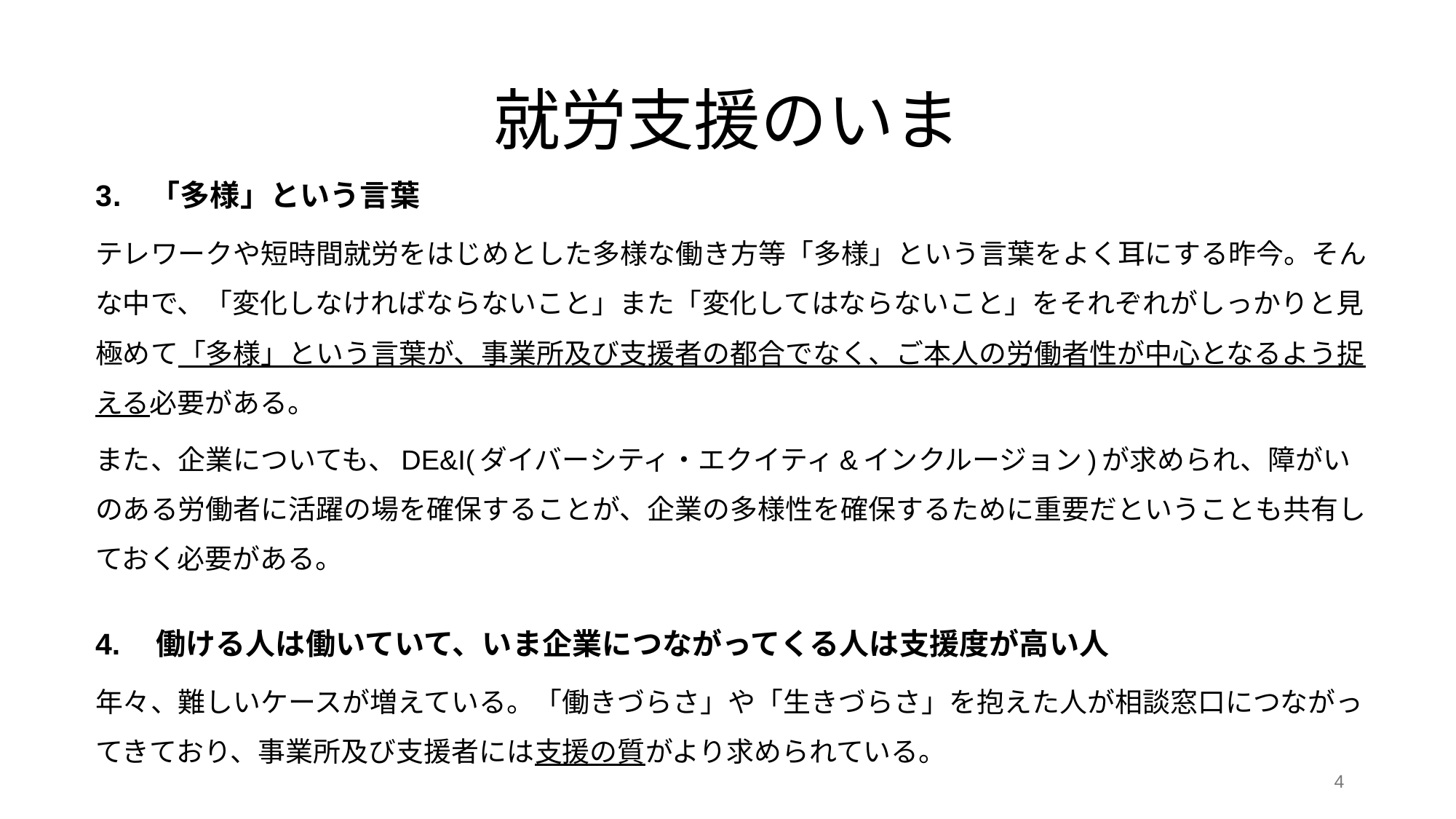

# 就労支援のいま
「多様」という言葉
テレワークや短時間就労をはじめとした多様な働き方等「多様」という言葉をよく耳にする昨今。そんな中で、「変化しなければならないこと」また「変化してはならないこと」をそれぞれがしっかりと見極めて「多様」という言葉が、事業所及び支援者の都合でなく、ご本人の労働者性が中心となるよう捉える必要がある。
また、企業についても、DE&I(ダイバーシティ・エクイティ&インクルージョン)が求められ、障がいのある労働者に活躍の場を確保することが、企業の多様性を確保するために重要だということも共有しておく必要がある。

4.　働ける人は働いていて、いま企業につながってくる人は支援度が高い人
年々、難しいケースが増えている。「働きづらさ」や「生きづらさ」を抱えた人が相談窓口につながってきており、事業所及び支援者には支援の質がより求められている。
4